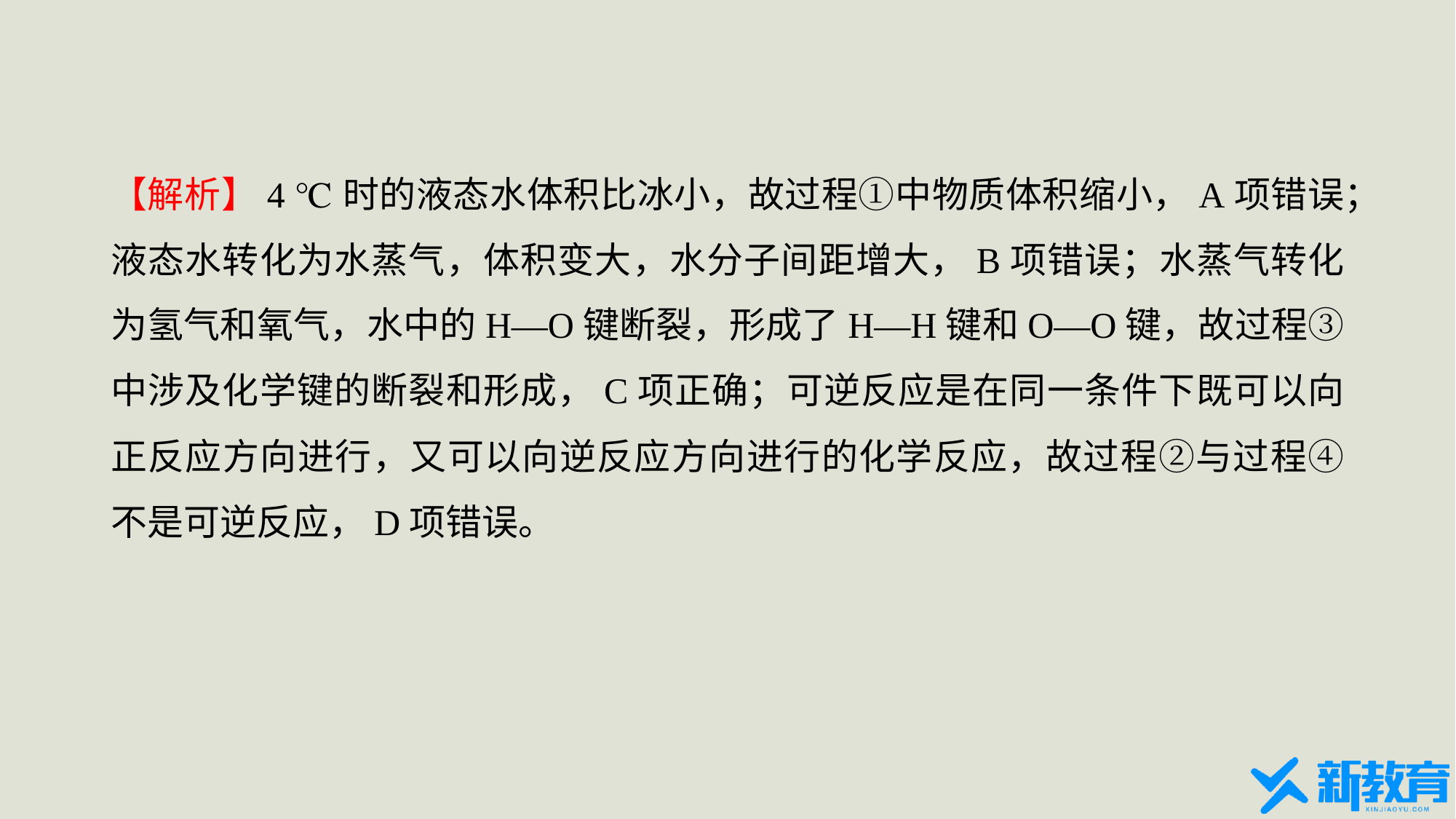

【解析】4 ℃时的液态水体积比冰小，故过程①中物质体积缩小，A项错误；液态水转化为水蒸气，体积变大，水分子间距增大，B项错误；水蒸气转化为氢气和氧气，水中的H—O键断裂，形成了H—H键和O—O键，故过程③中涉及化学键的断裂和形成，C项正确；可逆反应是在同一条件下既可以向正反应方向进行，又可以向逆反应方向进行的化学反应，故过程②与过程④不是可逆反应，D项错误。